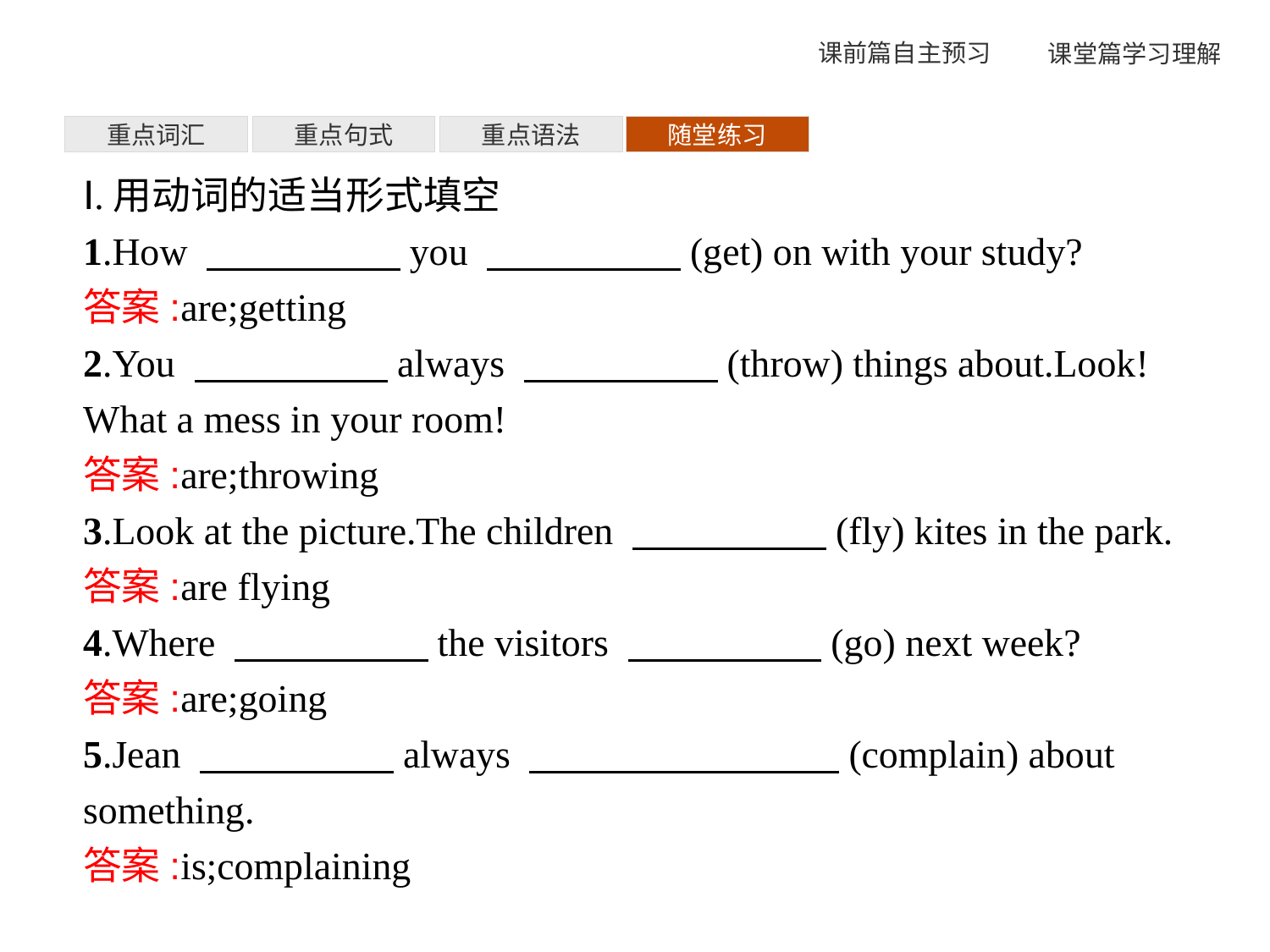

重点词汇
重点句式
重点语法
随堂练习
Ⅰ.用动词的适当形式填空
1.How 　　　　　you 　　　　　(get) on with your study?
答案:are;getting
2.You 　　　　　always 　　　　　(throw) things about.Look!What a mess in your room!
答案:are;throwing
3.Look at the picture.The children 　　　　　(fly) kites in the park.
答案:are flying
4.Where 　　　　　the visitors 　　　　　(go) next week?
答案:are;going
5.Jean 　　　　　always 　　　　　　　　(complain) about something.
答案:is;complaining